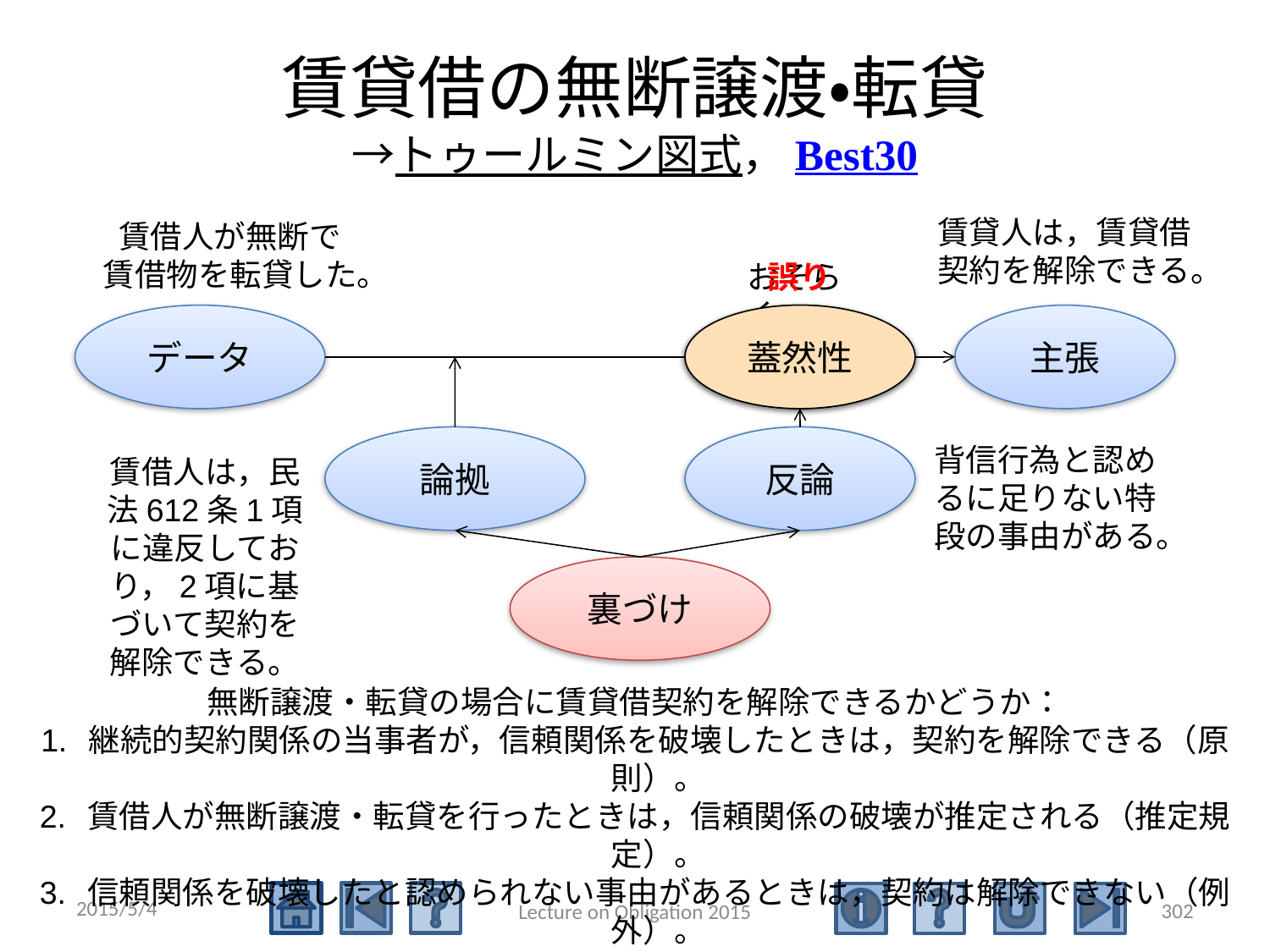

# 賃貸借の無断譲渡・転貸 →トゥールミン図式，Best30
賃貸人は，賃貸借契約を解除できる。
賃借人が無断で
賃借物を転貸した。
おそらく
誤り
データ
蓋然性
蓋然性
主張
論拠
反論
背信行為と認めるに足りない特段の事由がある。
賃借人は，民法612条1項に違反しており，2項に基づいて契約を解除できる。
裏づけ
無断譲渡・転貸の場合に賃貸借契約を解除できるかどうか：
継続的契約関係の当事者が，信頼関係を破壊したときは，契約を解除できる（原則）。
賃借人が無断譲渡・転貸を行ったときは，信頼関係の破壊が推定される（推定規定）。
信頼関係を破壊したと認められない事由があるときは，契約は解除できない（例外）。
2015/5/4
302
Lecture on Obligation 2015